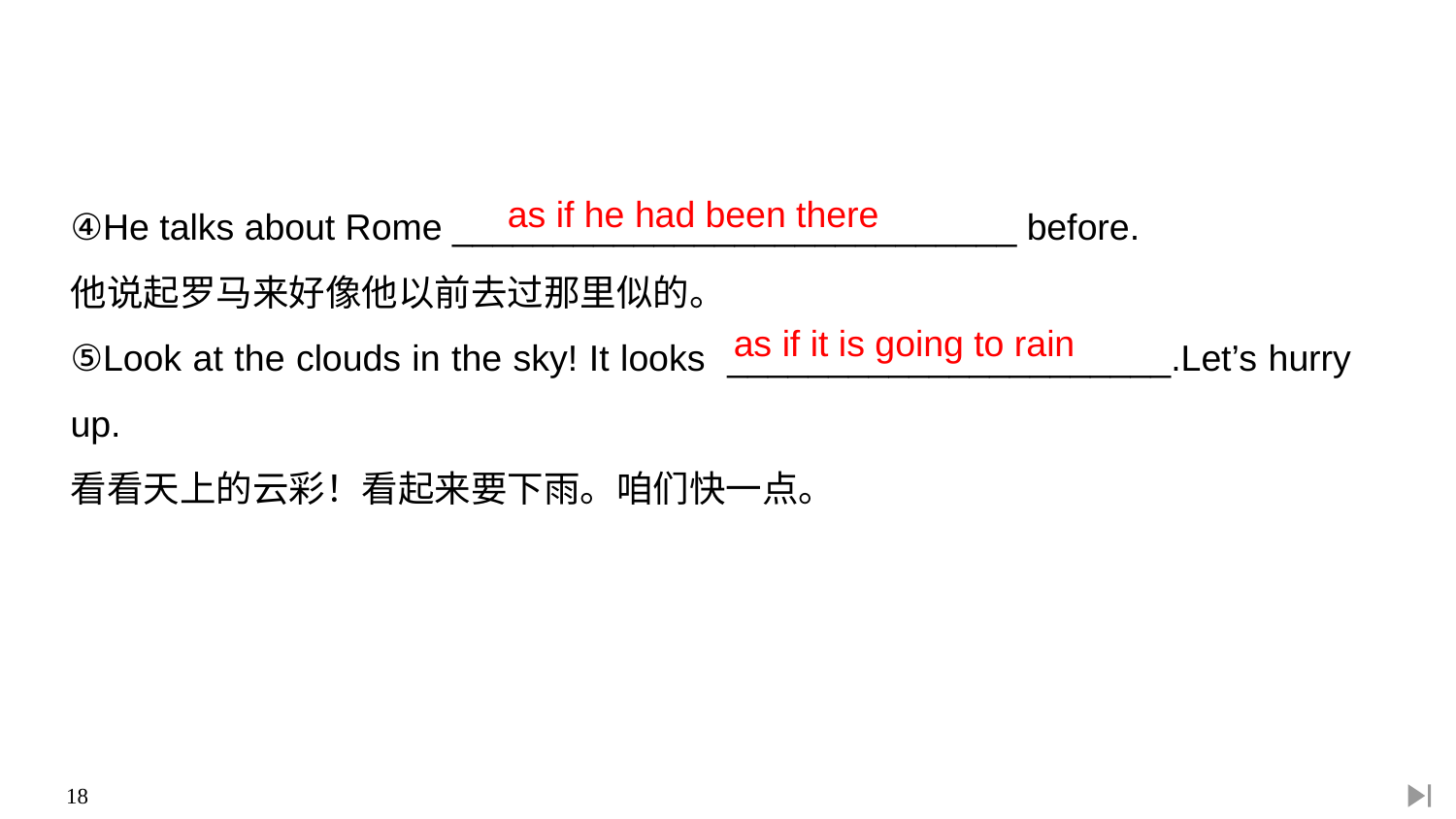

④He talks about Rome ____________________________ before.
他说起罗马来好像他以前去过那里似的。
⑤Look at the clouds in the sky! It looks  ______________________.Let’s hurry up.
看看天上的云彩！看起来要下雨。咱们快一点。
as if he had been there
as if it is going to rain